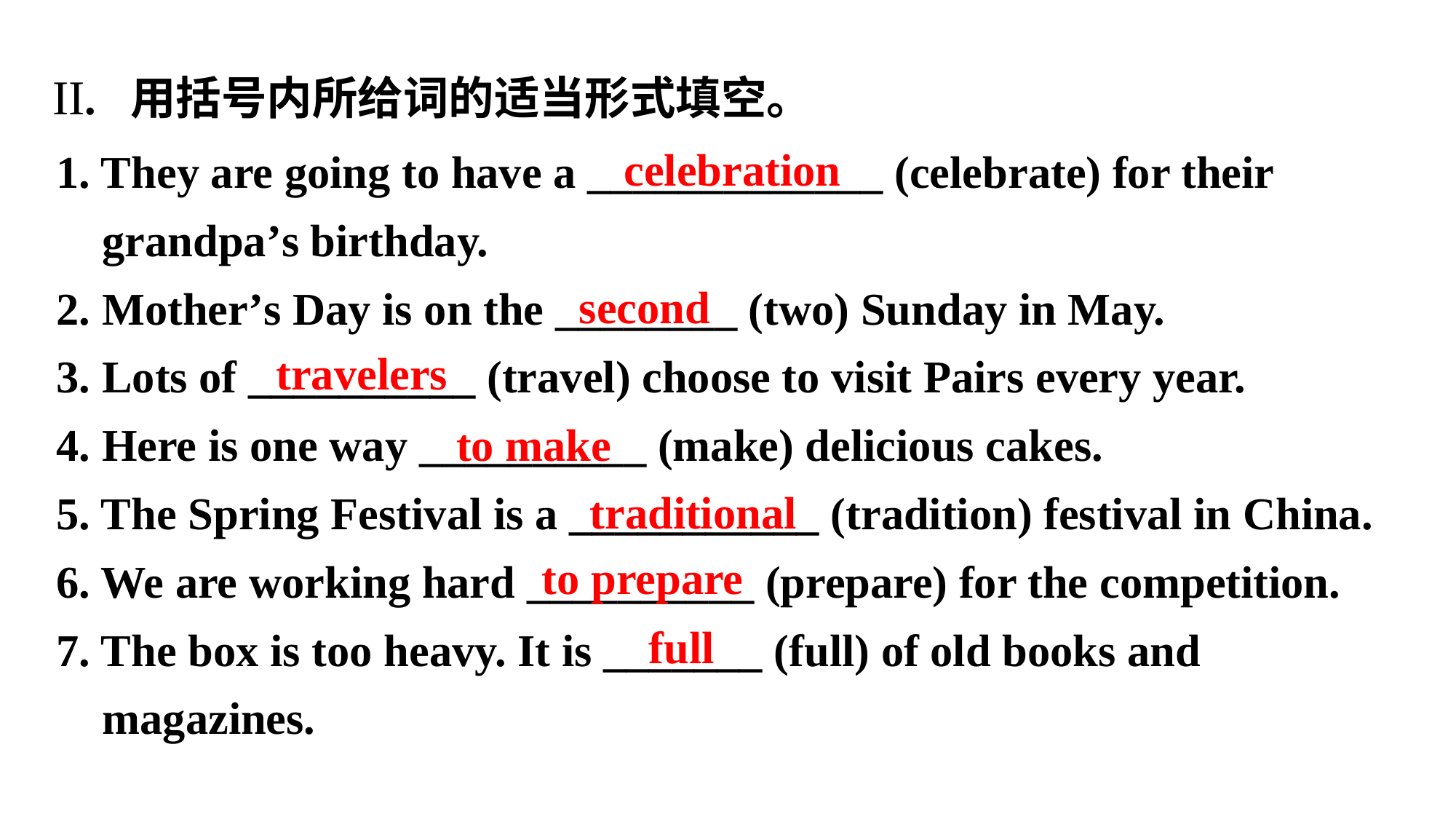

应用实践类活动
II.  用括号内所给词的适当形式填空。
1. They are going to have a _____________ (celebrate) for their
    grandpa’s birthday.
2. Mother’s Day is on the ________ (two) Sunday in May.
3. Lots of __________ (travel) choose to visit Pairs every year.
4. Here is one way __________ (make) delicious cakes.
5. The Spring Festival is a ___________ (tradition) festival in China.
6. We are working hard __________ (prepare) for the competition.
7. The box is too heavy. It is _______ (full) of old books and
    magazines.
celebration
second
travelers
to make
traditional
to prepare
full